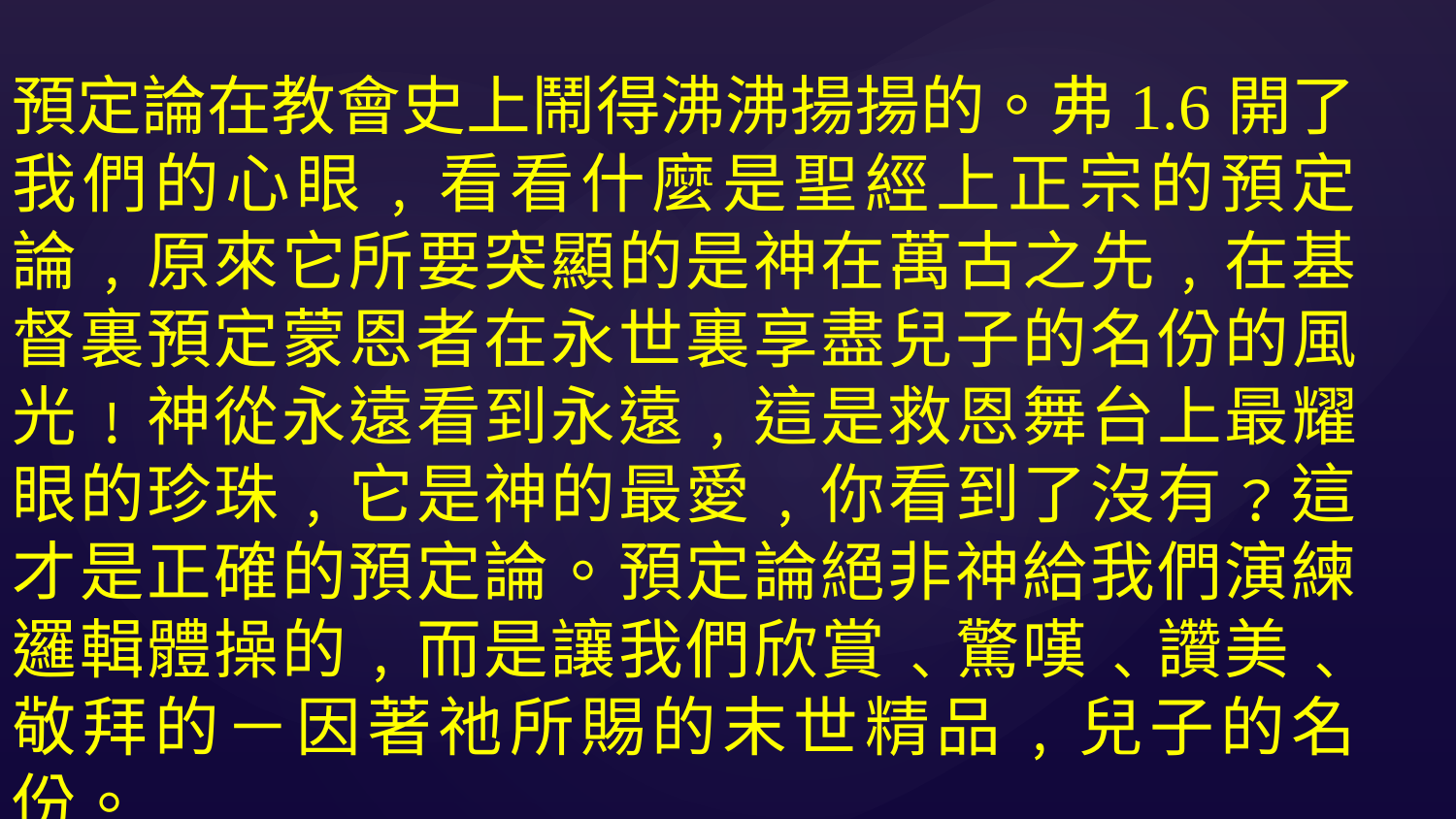

預定論在教會史上鬧得沸沸揚揚的。弗1.6開了我們的心眼﹐看看什麼是聖經上正宗的預定論﹐原來它所要突顯的是神在萬古之先﹐在基督裏預定蒙恩者在永世裏享盡兒子的名份的風光﹗神從永遠看到永遠﹐這是救恩舞台上最耀眼的珍珠﹐它是神的最愛﹐你看到了沒有﹖這才是正確的預定論。預定論絕非神給我們演練邏輯體操的﹐而是讓我們欣賞﹑驚嘆﹑讚美﹑敬拜的－因著祂所賜的末世精品﹐兒子的名份。